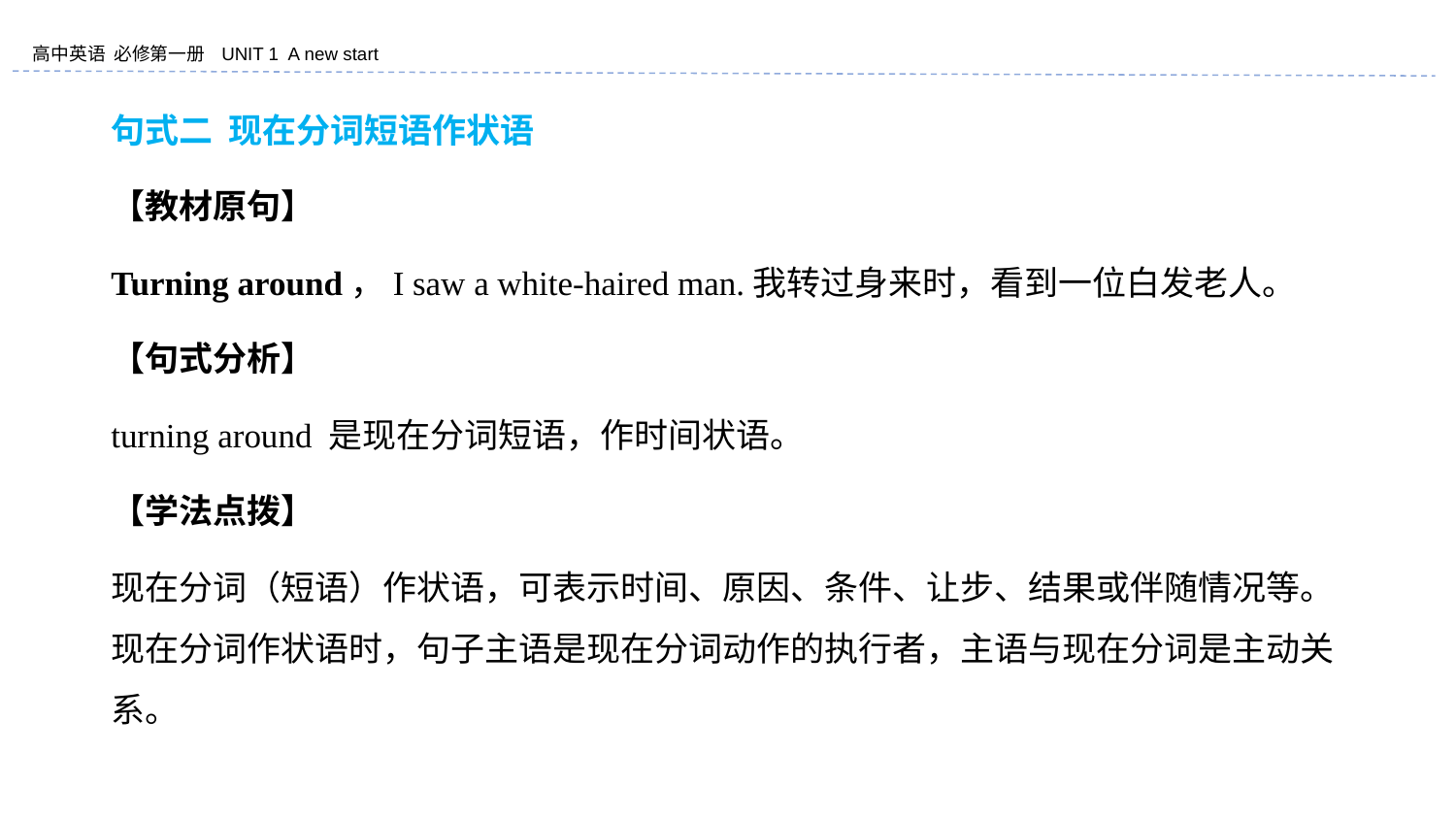

句式二  现在分词短语作状语
【教材原句】
Turning around，I saw a white-haired man.我转过身来时，看到一位白发老人。
【句式分析】
turning around 是现在分词短语，作时间状语。
【学法点拨】
现在分词（短语）作状语，可表示时间、原因、条件、让步、结果或伴随情况等。现在分词作状语时，句子主语是现在分词动作的执行者，主语与现在分词是主动关系。